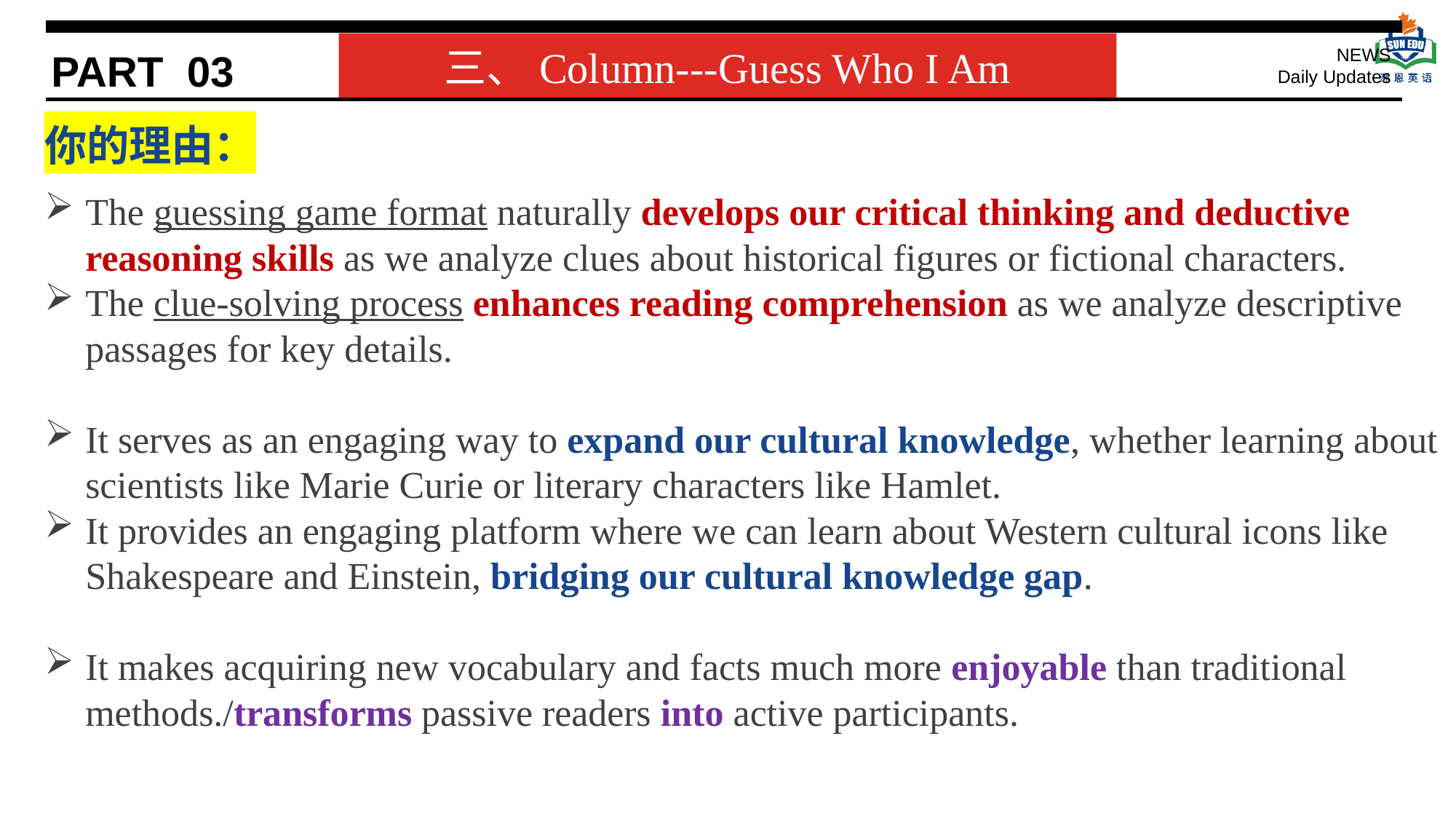

PART  03
三、Column---Guess Who I Am
NEWS
Daily Updates
你的理由：
The guessing game format naturally develops our critical thinking and deductive reasoning skills as we analyze clues about historical figures or fictional characters.
The clue-solving process enhances reading comprehension as we analyze descriptive passages for key details.

It serves as an engaging way to expand our cultural knowledge, whether learning about scientists like Marie Curie or literary characters like Hamlet.
It provides an engaging platform where we can learn about Western cultural icons like Shakespeare and Einstein, bridging our cultural knowledge gap.

It makes acquiring new vocabulary and facts much more enjoyable than traditional methods./transforms passive readers into active participants.